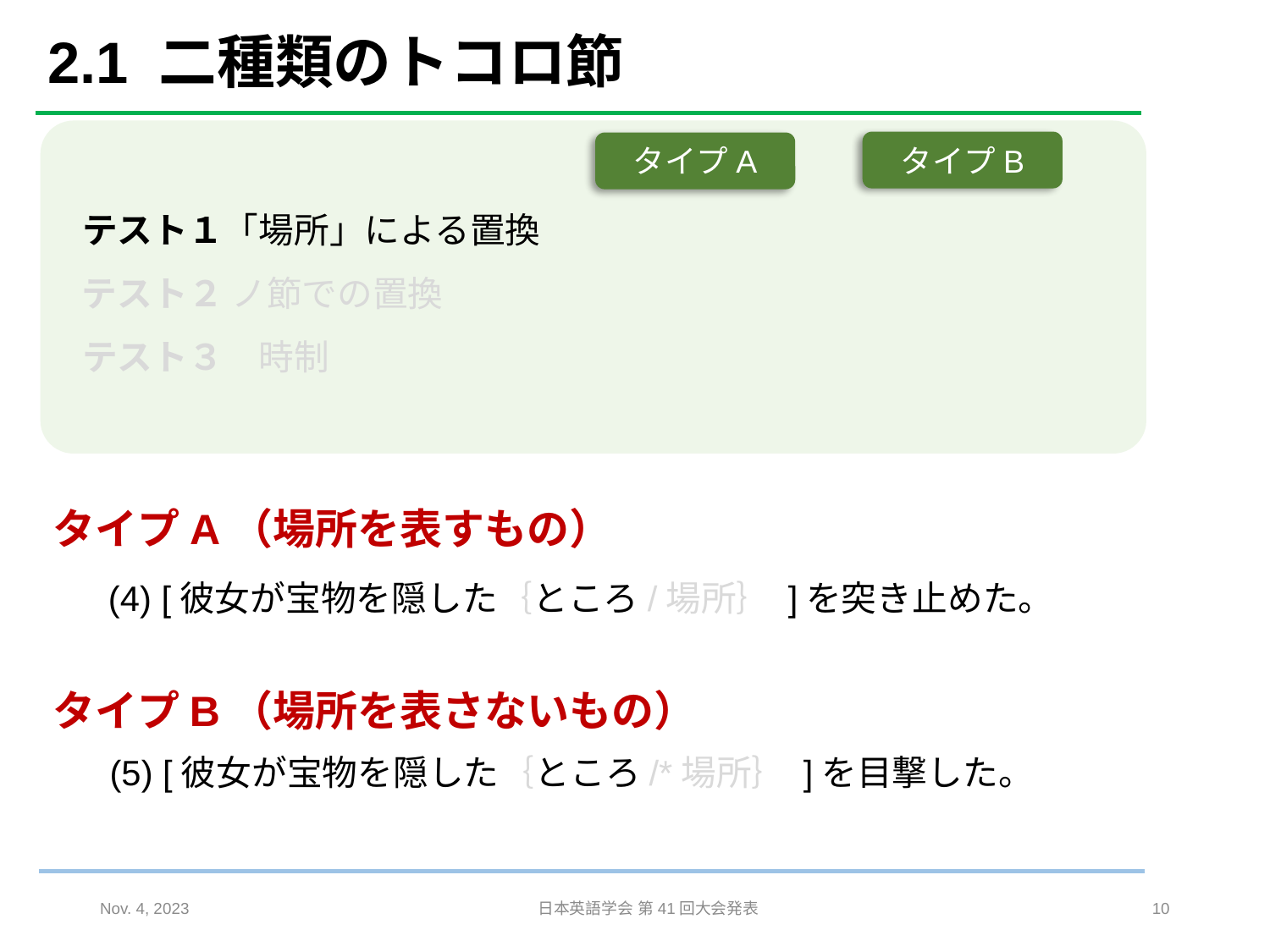

# 2.1 二種類のトコロ節

タイプB
タイプA
テスト１「場所」による置換
テスト２ ノ節での置換
テスト３　時制
タイプA（場所を表すもの）
(4) [彼⼥が宝物を隠した｛ところ/場所｝ ]を突き⽌めた。
タイプB（場所を表さないもの）
(5) [彼⼥が宝物を隠した｛ところ/*場所｝ ]を⽬撃した。
Nov. 4, 2023

日本英語学会 第41回大会発表

10